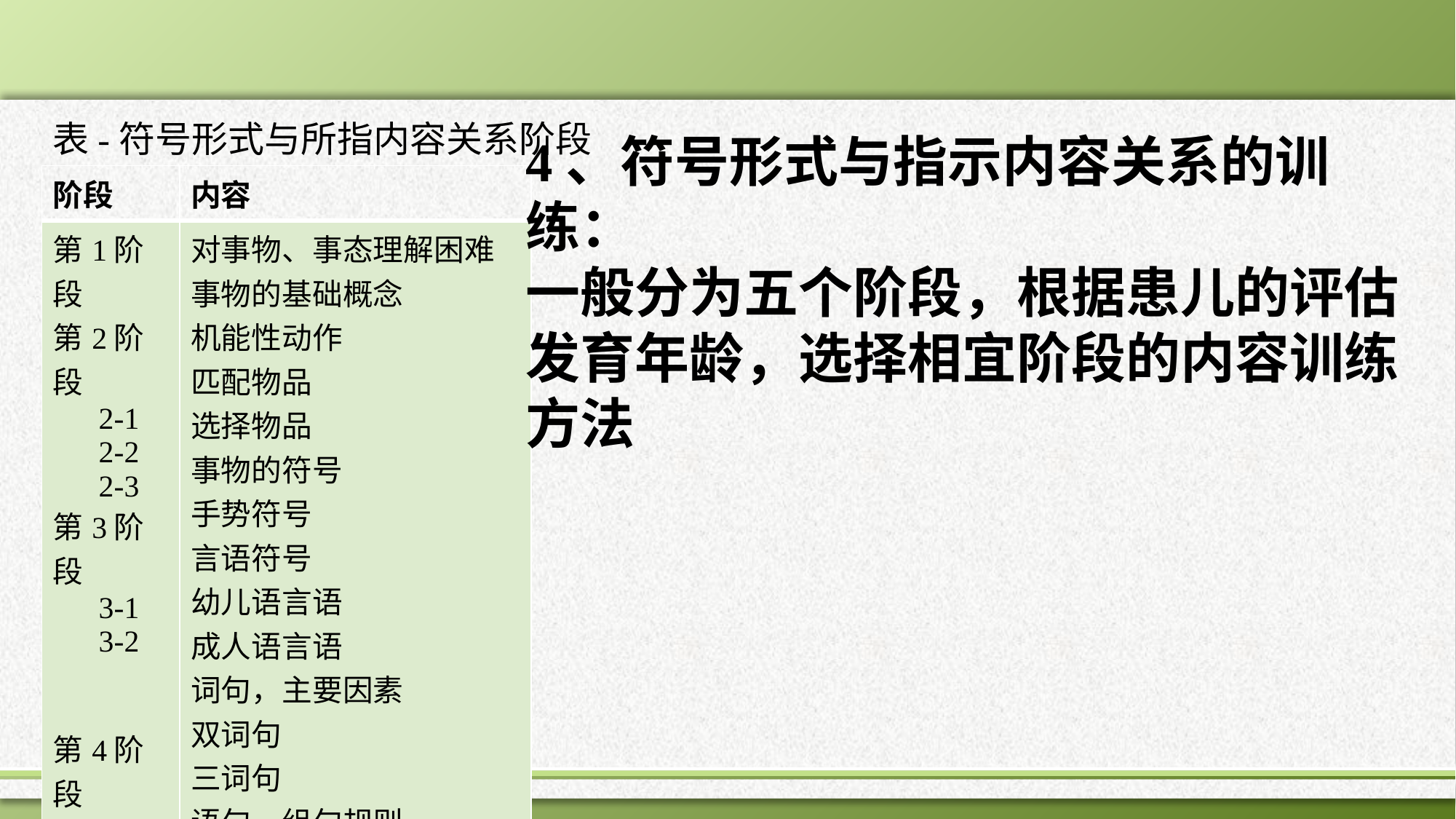

#
表-符号形式与所指内容关系阶段
4、符号形式与指示内容关系的训练：
一般分为五个阶段，根据患儿的评估发育年龄，选择相宜阶段的内容训练方法
| 阶段 | 内容 |
| --- | --- |
| 第1阶段 第2阶段 2-1 2-2 2-3 第3阶段 3-1 3-2 第4阶段 4-1 4-2 第5阶段 | 对事物、事态理解困难 事物的基础概念 机能性动作 匹配物品 选择物品 事物的符号 手势符号 言语符号 幼儿语言语 成人语言语 词句，主要因素 双词句 三词句 语句，组句规则 |